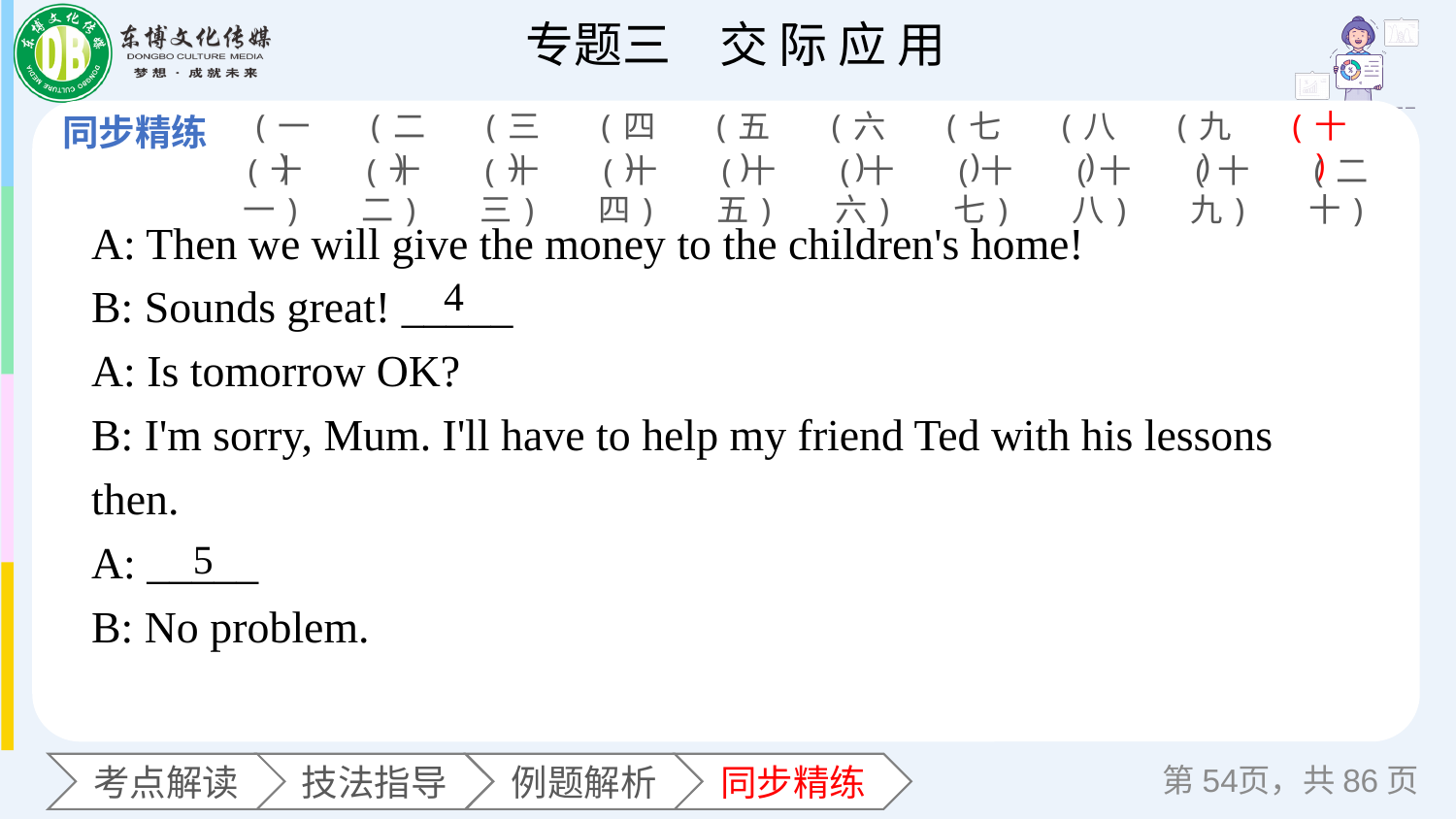

(一)
(二)
(三)
(四)
(五)
(六)
(七)
(八)
(九)
(十)
(十一)
(十二)
(十三)
(十四)
(十五)
(十六)
(十七)
(十八)
(十九)
(二十)
A: Then we will give the money to the children's home!
B: Sounds great! _____
A: Is tomorrow OK?
B: I'm sorry, Mum. I'll have to help my friend Ted with his lessons then.
A: _____
B: No problem.
4
5
第54页，共86页